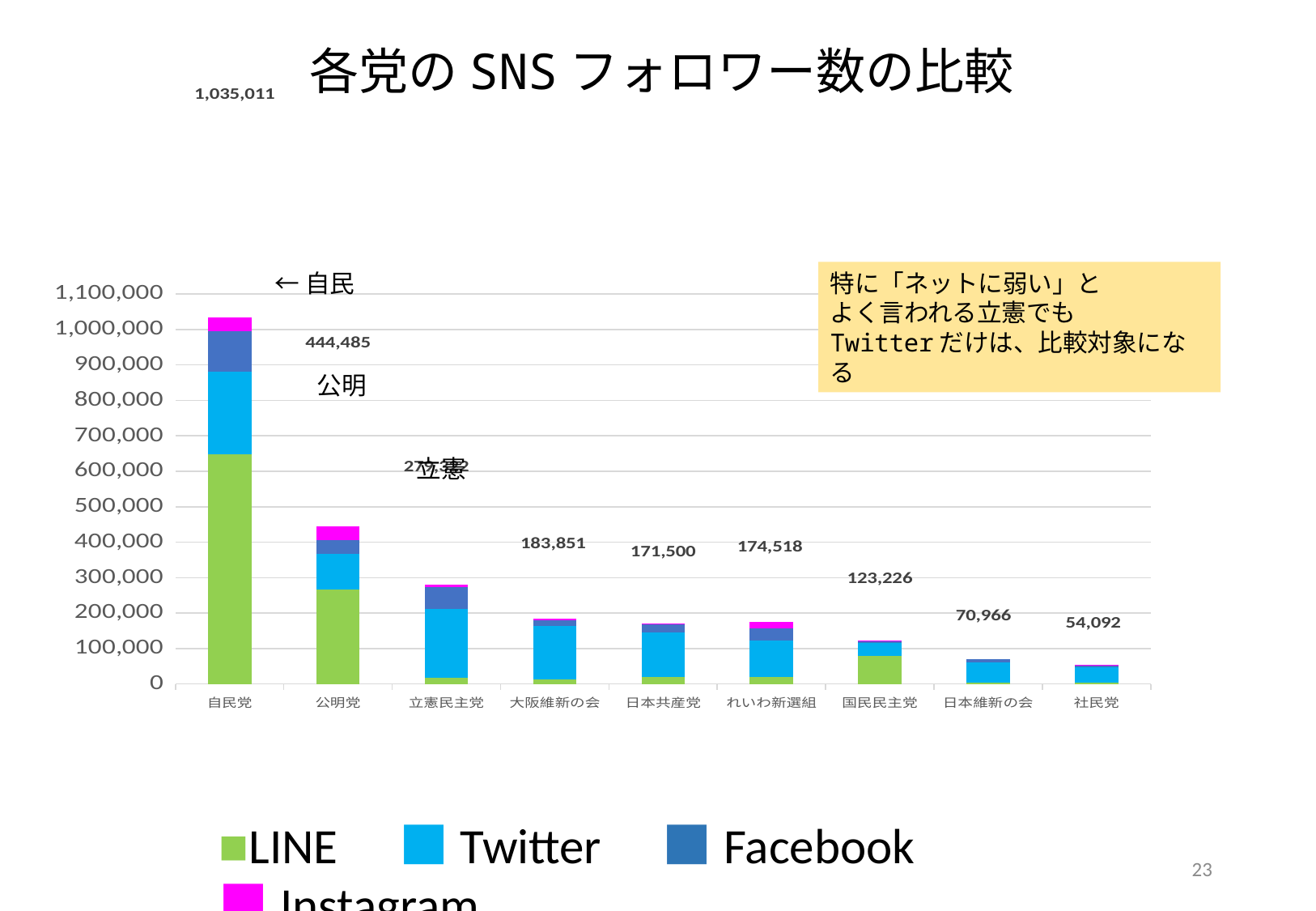

各党のSNSフォロワー数の比較

### Chart

| Category | LINE | Twitter | Facebook | Instagram | 合計 |
|---|---|---|---|---|---|
| 自民党 | 647739.0 | 234235.0 | 114037.0 | 39000.0 | 1035011.0 |
| 公明党 | 266734.0 | 99911.0 | 38840.0 | 39000.0 | 444485.0 |
| 立憲民主党 | 18124.0 | 193111.0 | 63077.0 | 5010.0 | 279322.0 |
| 大阪維新の会 | 11874.0 | 152647.0 | 14315.0 | 5015.0 | 183851.0 |
| 日本共産党 | 20190.0 | 125111.0 | 23153.0 | 3046.0 | 171500.0 |
| れいわ新選組 | 19747.0 | 102291.0 | 35480.0 | 17000.0 | 174518.0 |
| 国民民主党 | 78120.0 | 37872.0 | 4407.0 | 2827.0 | 123226.0 |
| 日本維新の会 | 4651.0 | 57172.0 | 9143.0 | 0.0 | 70966.0 |
| 社民党 | 2525.0 | 43914.0 | 6413.0 | 1240.0 | 54092.0 |
←自民
特に「ネットに弱い」と
よく言われる立憲でも
Twitterだけは、比較対象になる
 公明

 立憲
■LINE　■Twitter　■Facebook　■Instagram
23